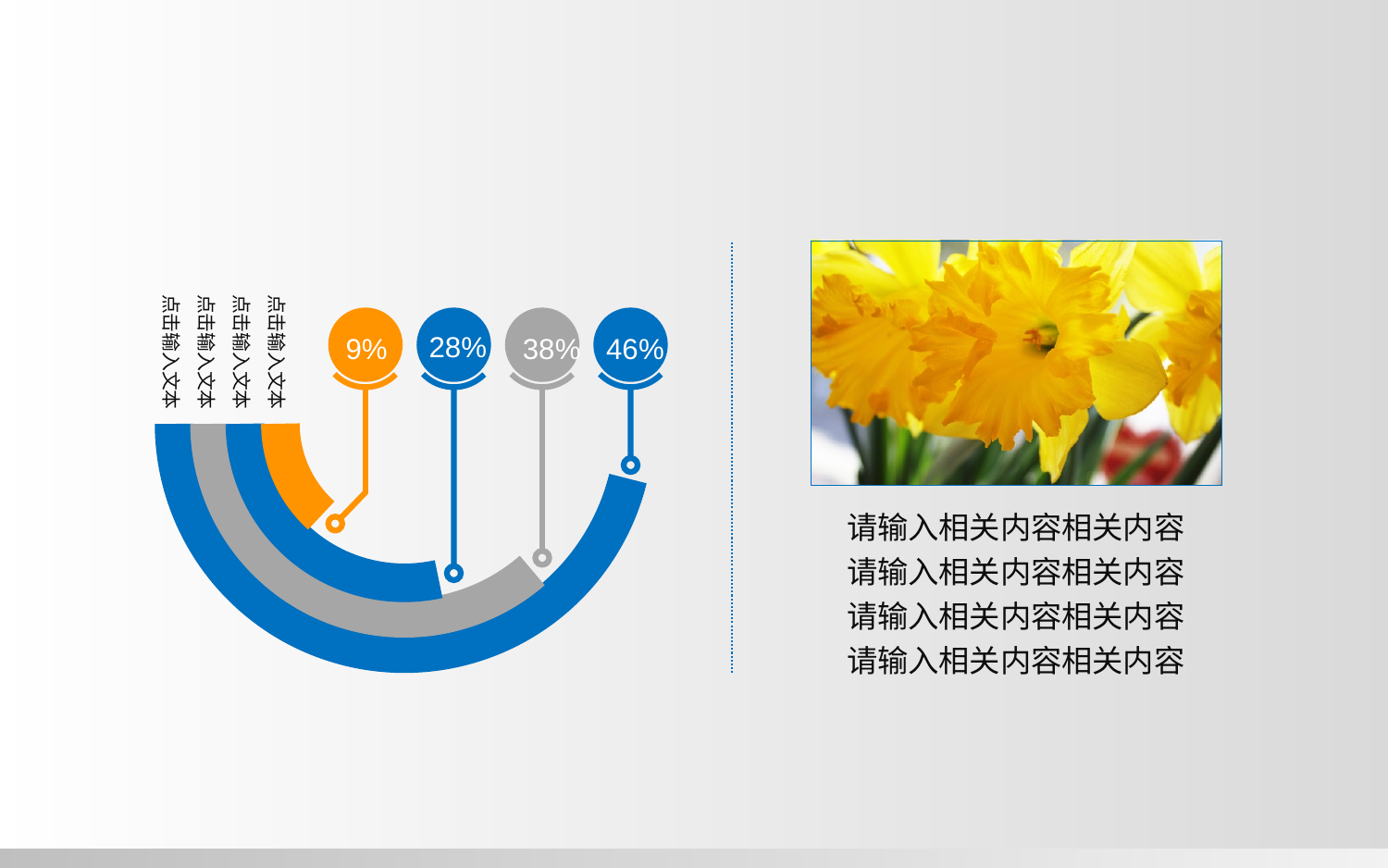

点击输入文本
点击输入文本
点击输入文本
点击输入文本

28%

38%

9%

46%
请输入相关内容相关内容
请输入相关内容相关内容
请输入相关内容相关内容
请输入相关内容相关内容